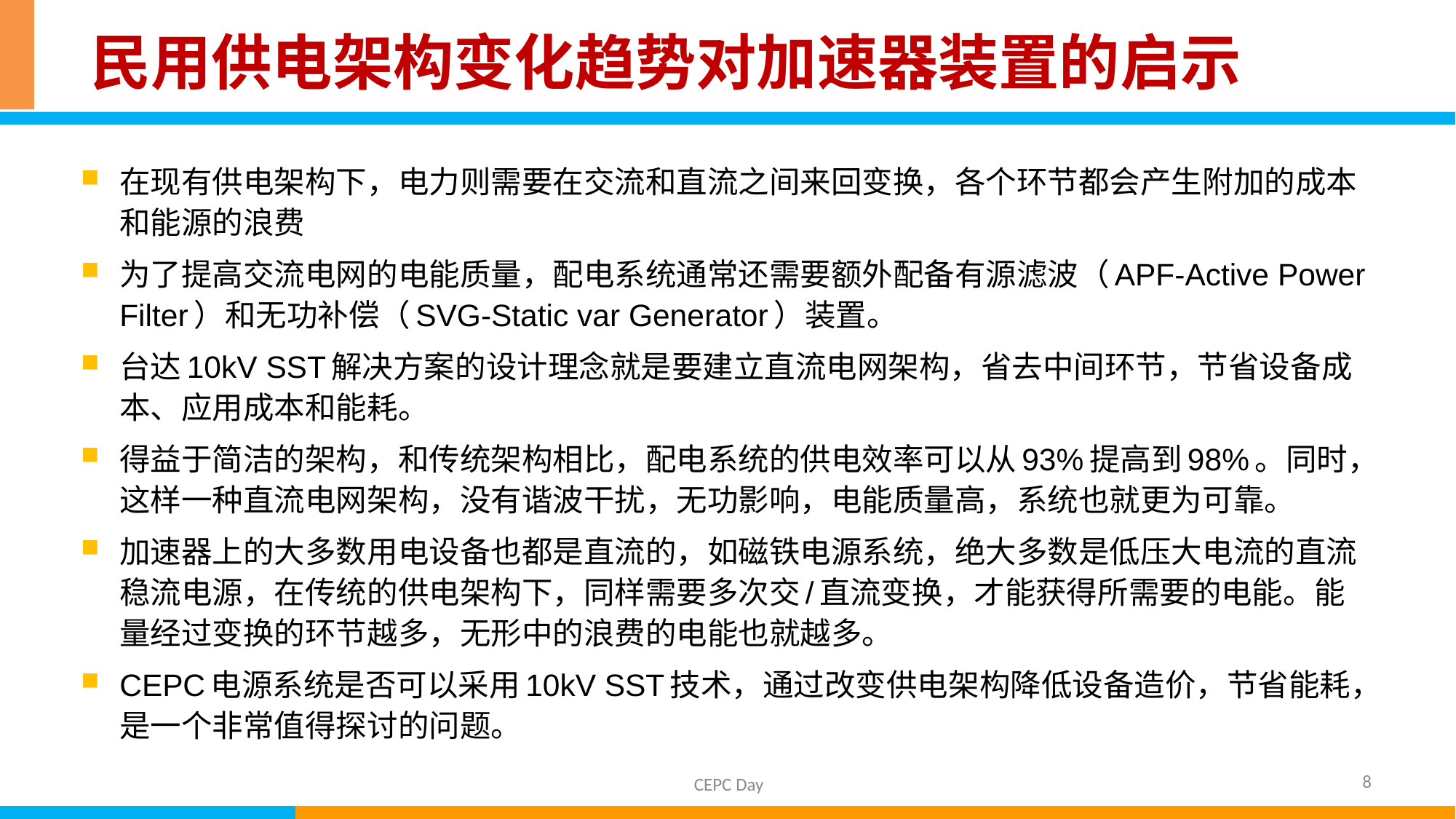

# 民用供电架构变化趋势对加速器装置的启示
在现有供电架构下，电力则需要在交流和直流之间来回变换，各个环节都会产生附加的成本和能源的浪费
为了提高交流电网的电能质量，配电系统通常还需要额外配备有源滤波（APF-Active Power Filter）和无功补偿（SVG-Static var Generator）装置。
台达10kV SST解决方案的设计理念就是要建立直流电网架构，省去中间环节，节省设备成本、应用成本和能耗。
得益于简洁的架构，和传统架构相比，配电系统的供电效率可以从93%提高到98%。同时，这样一种直流电网架构，没有谐波干扰，无功影响，电能质量高，系统也就更为可靠。
加速器上的大多数用电设备也都是直流的，如磁铁电源系统，绝大多数是低压大电流的直流稳流电源，在传统的供电架构下，同样需要多次交/直流变换，才能获得所需要的电能。能量经过变换的环节越多，无形中的浪费的电能也就越多。
CEPC电源系统是否可以采用10kV SST技术，通过改变供电架构降低设备造价，节省能耗，是一个非常值得探讨的问题。
8
CEPC Day